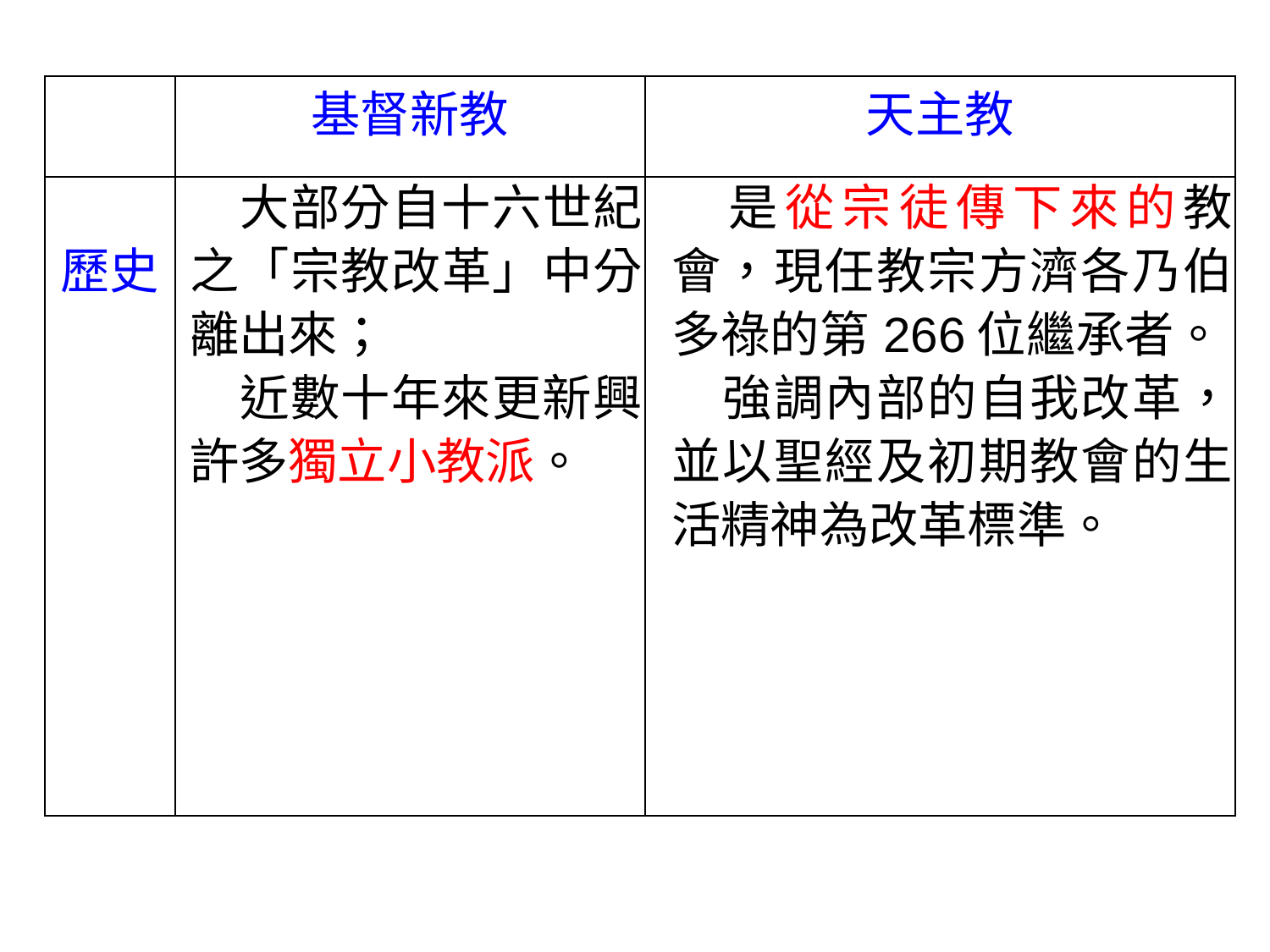

|  | 基督新教 | 天主教 |
| --- | --- | --- |
| 歷史 | 大部分自十六世紀之「宗教改革」中分離出來； 　近數十年來更新興許多獨立小教派。 | 是從宗徒傳下來的教會，現任教宗方濟各乃伯多祿的第266位繼承者。 　強調內部的自我改革，並以聖經及初期教會的生活精神為改革標準。 |